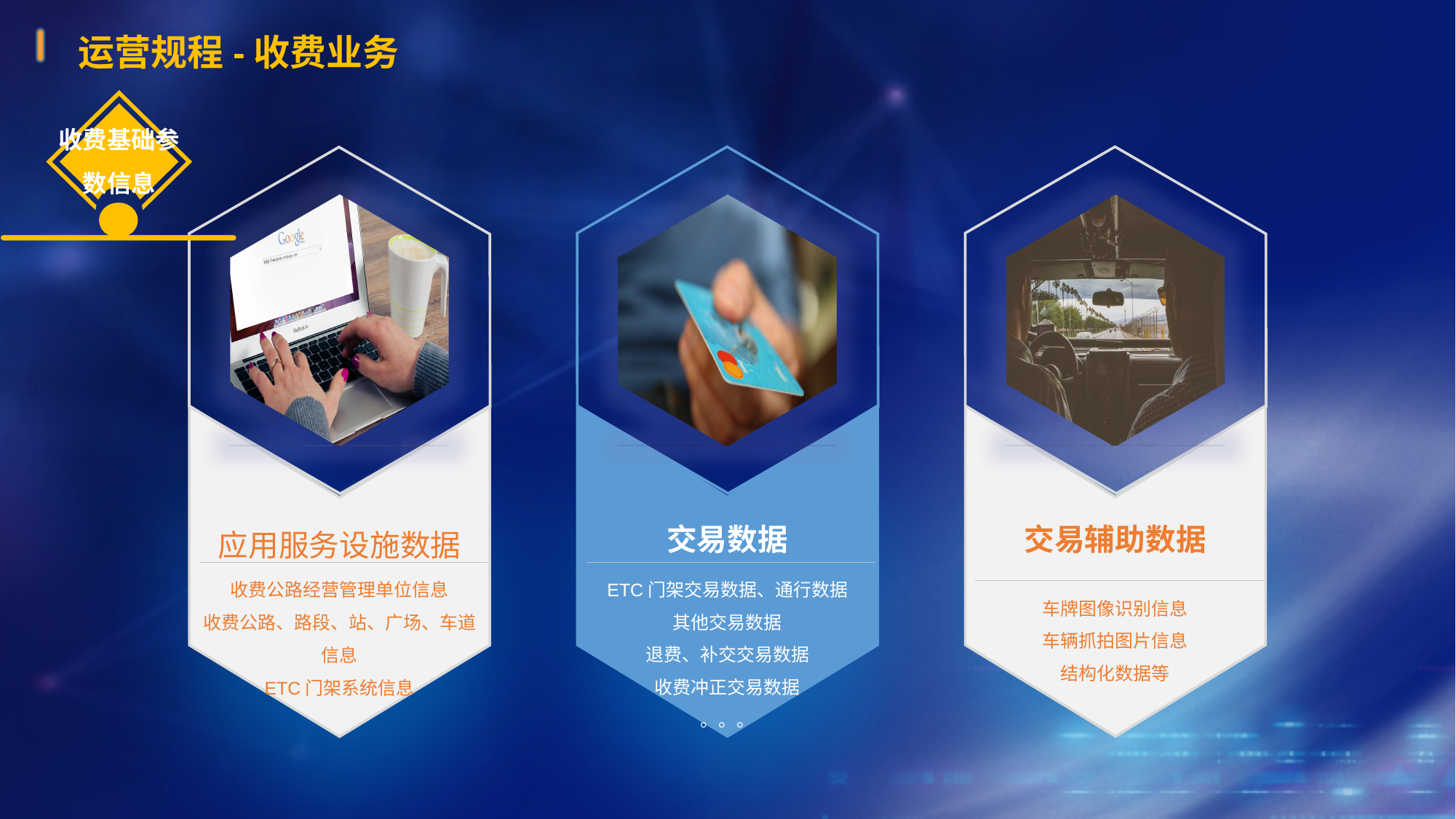

运营规程-收费业务
收费基础参数信息

应用服务设施数据
收费公路经营管理单位信息
收费公路、路段、站、广场、车道信息
ETC门架系统信息

交易数据
ETC门架交易数据、通行数据
其他交易数据
退费、补交交易数据
收费冲正交易数据
。。。

交易辅助数据
车牌图像识别信息
车辆抓拍图片信息
结构化数据等